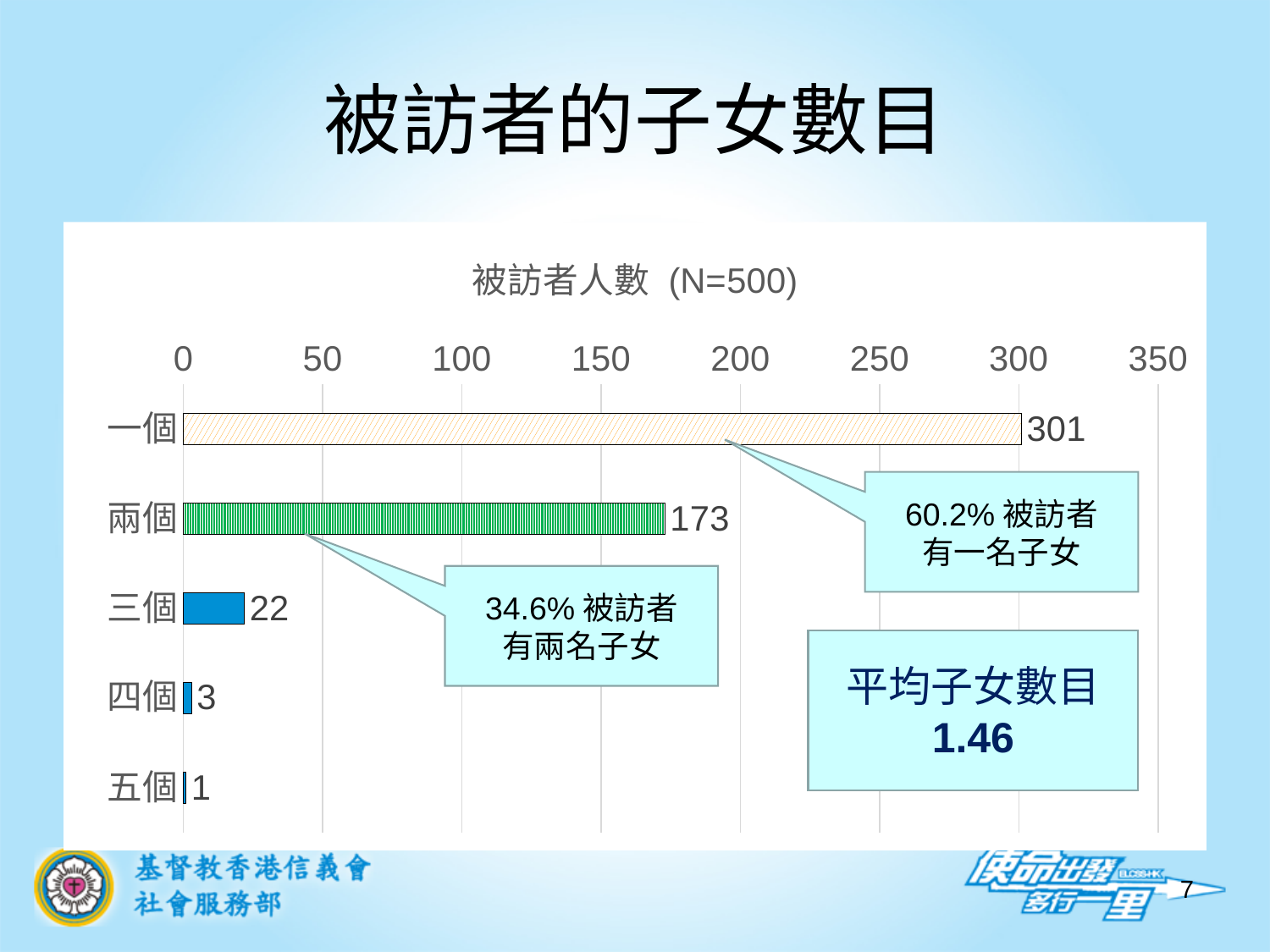

# 被訪者的子女數目

### Chart: 被訪者人數 (N=500)

| Category | 人數 |
|---|---|
| 一個 | 301.0 |
| 兩個 | 173.0 |
| 三個 | 22.0 |
| 四個 | 3.0 |
| 五個 | 1.0 |
60.2%被訪者
有一名子女
34.6%被訪者
有兩名子女
平均子女數目
1.46
7